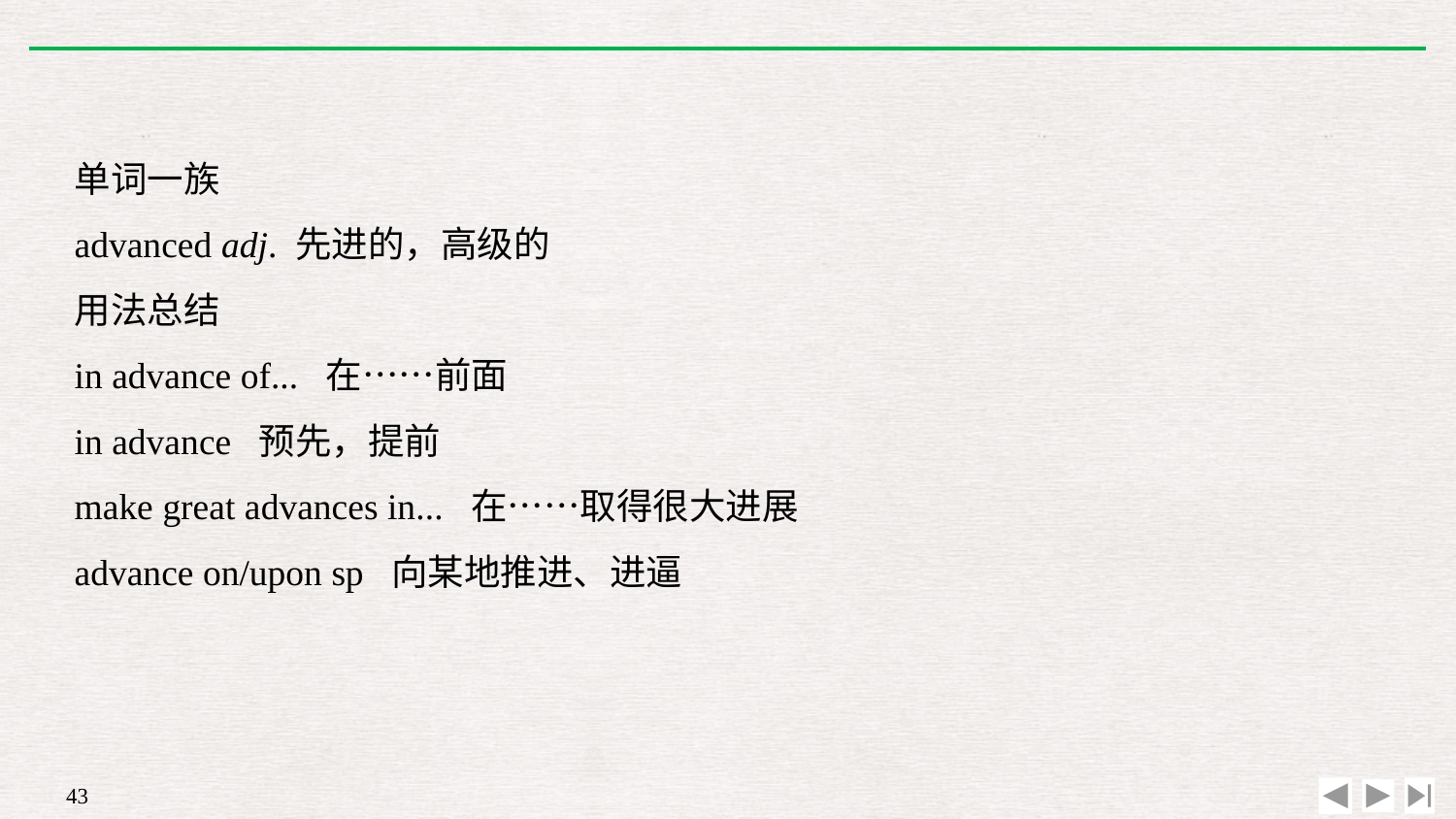

单词一族
advanced adj. 先进的，高级的
用法总结
in advance of...  在……前面
in advance  预先，提前
make great advances in...  在……取得很大进展
advance on/upon sp  向某地推进、进逼